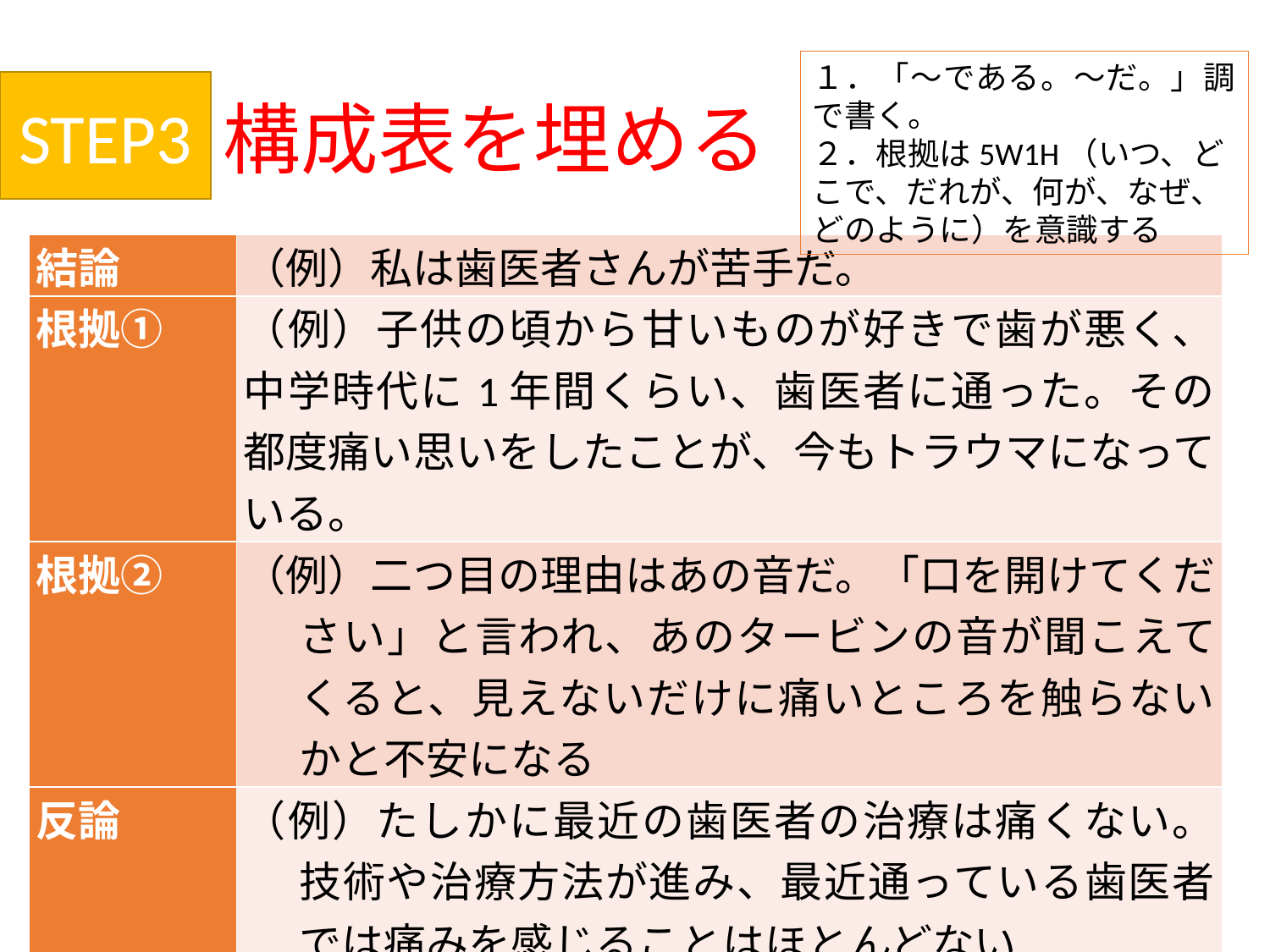

# 構成表を埋める
１．「～である。～だ。」調で書く。
２．根拠は5W1H（いつ、どこで、だれが、何が、なぜ、どのように）を意識する
STEP3
| 結論 | （例）私は歯医者さんが苦手だ。 |
| --- | --- |
| 根拠① | （例）子供の頃から甘いものが好きで歯が悪く、中学時代に1年間くらい、歯医者に通った。その都度痛い思いをしたことが、今もトラウマになっている。 |
| 根拠② | （例）二つ目の理由はあの音だ。「口を開けてください」と言われ、あのタービンの音が聞こえてくると、見えないだけに痛いところを触らないかと不安になる |
| 反論 | （例）たしかに最近の歯医者の治療は痛くない。技術や治療方法が進み、最近通っている歯医者では痛みを感じることはほとんどない |
| まとめ | （例）歯医者は苦手だが、虫歯を放っておいて良くなることはない。苦手だが、「最近は痛くない」と自分に言い聞かせて、通うことにしている。 |